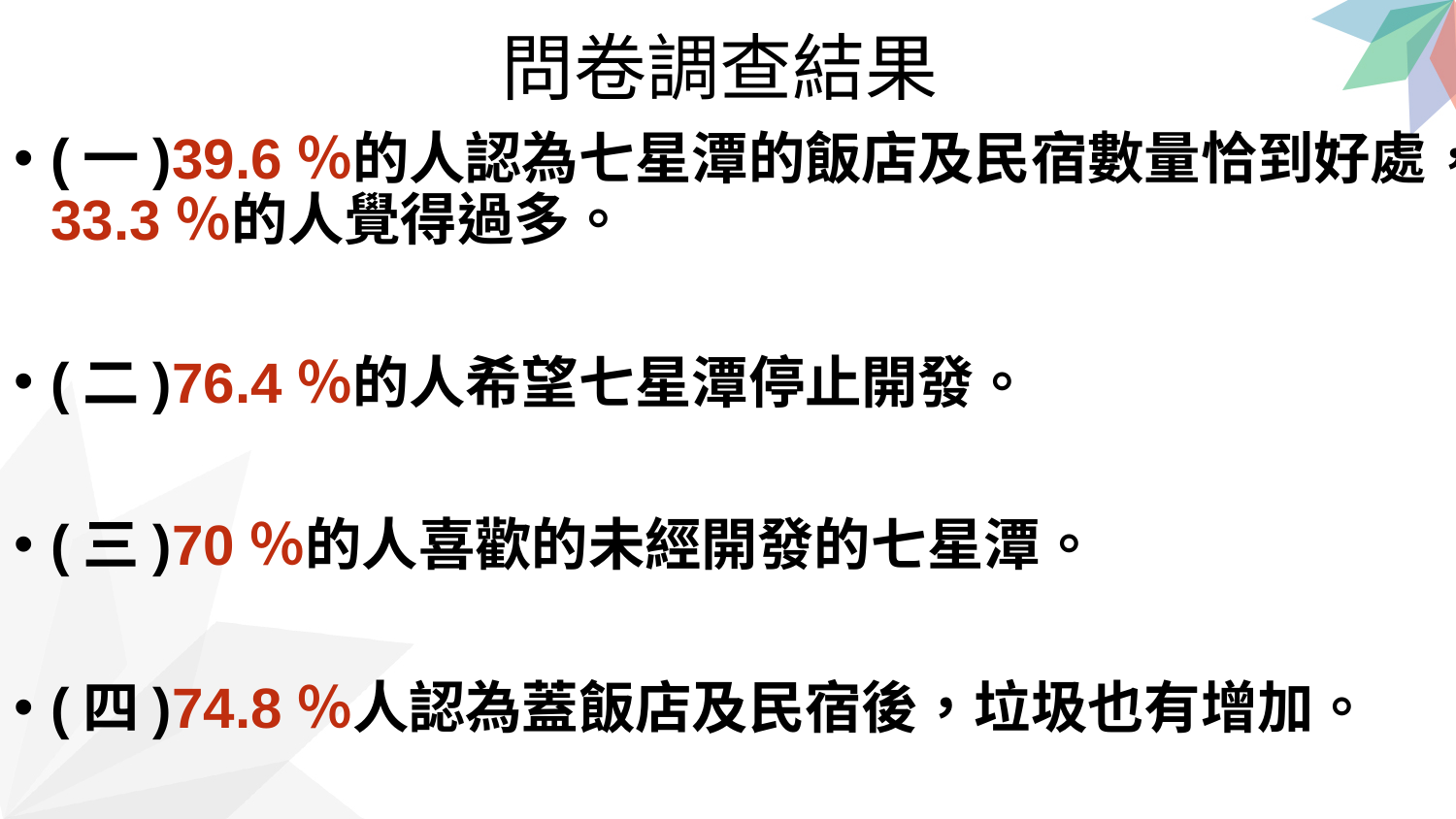

問卷調查結果
(一)39.6％的人認為七星潭的飯店及民宿數量恰到好處，33.3％的人覺得過多。

(二)76.4％的人希望七星潭停止開發。

(三)70％的人喜歡的未經開發的七星潭。

(四)74.8％人認為蓋飯店及民宿後，垃圾也有增加。